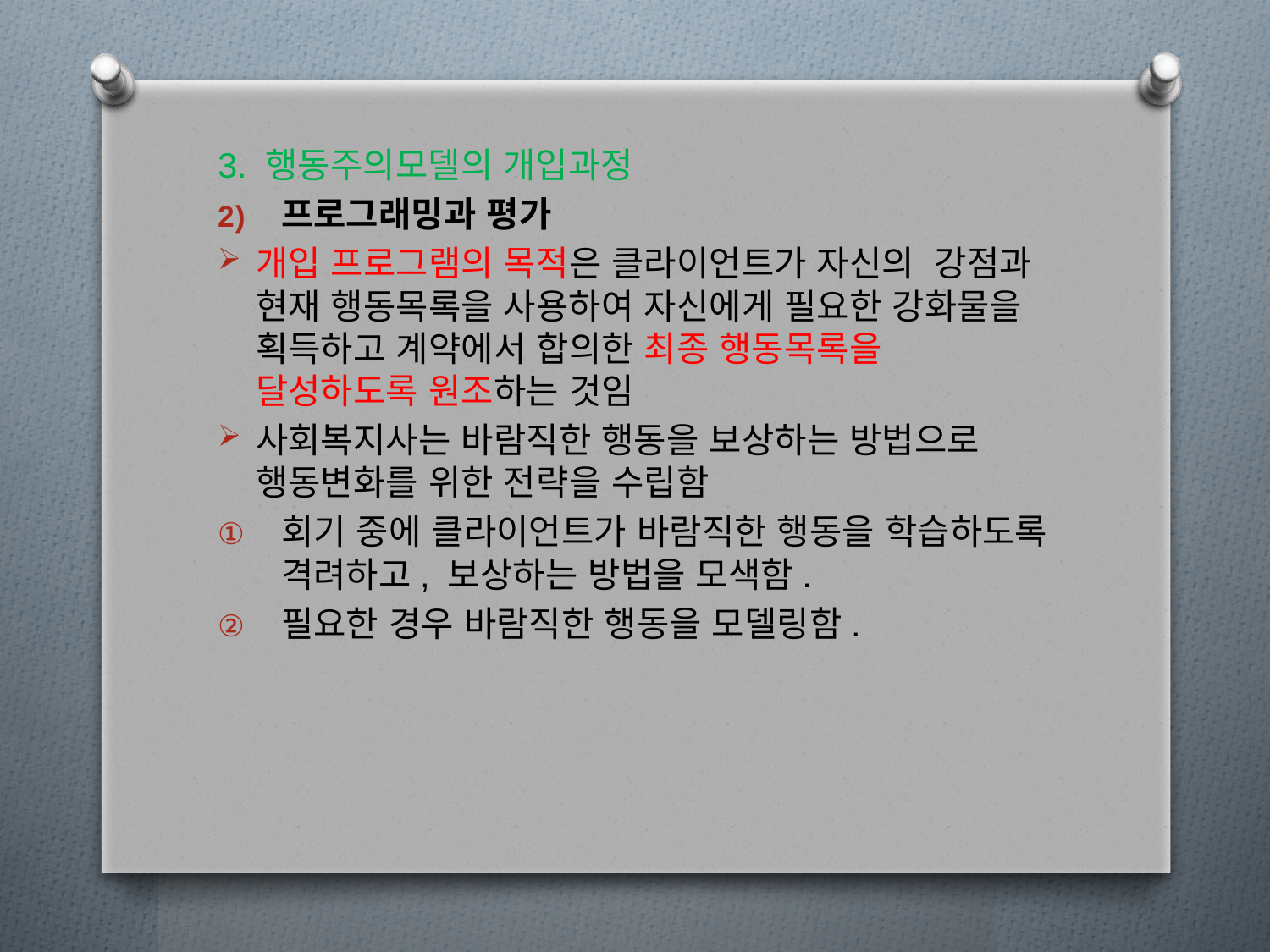

3. 행동주의모델의 개입과정
프로그래밍과 평가
개입 프로그램의 목적은 클라이언트가 자신의  강점과 현재 행동목록을 사용하여 자신에게 필요한 강화물을 획득하고 계약에서 합의한 최종 행동목록을 달성하도록 원조하는 것임
사회복지사는 바람직한 행동을 보상하는 방법으로 행동변화를 위한 전략을 수립함
회기 중에 클라이언트가 바람직한 행동을 학습하도록 격려하고, 보상하는 방법을 모색함.
필요한 경우 바람직한 행동을 모델링함.